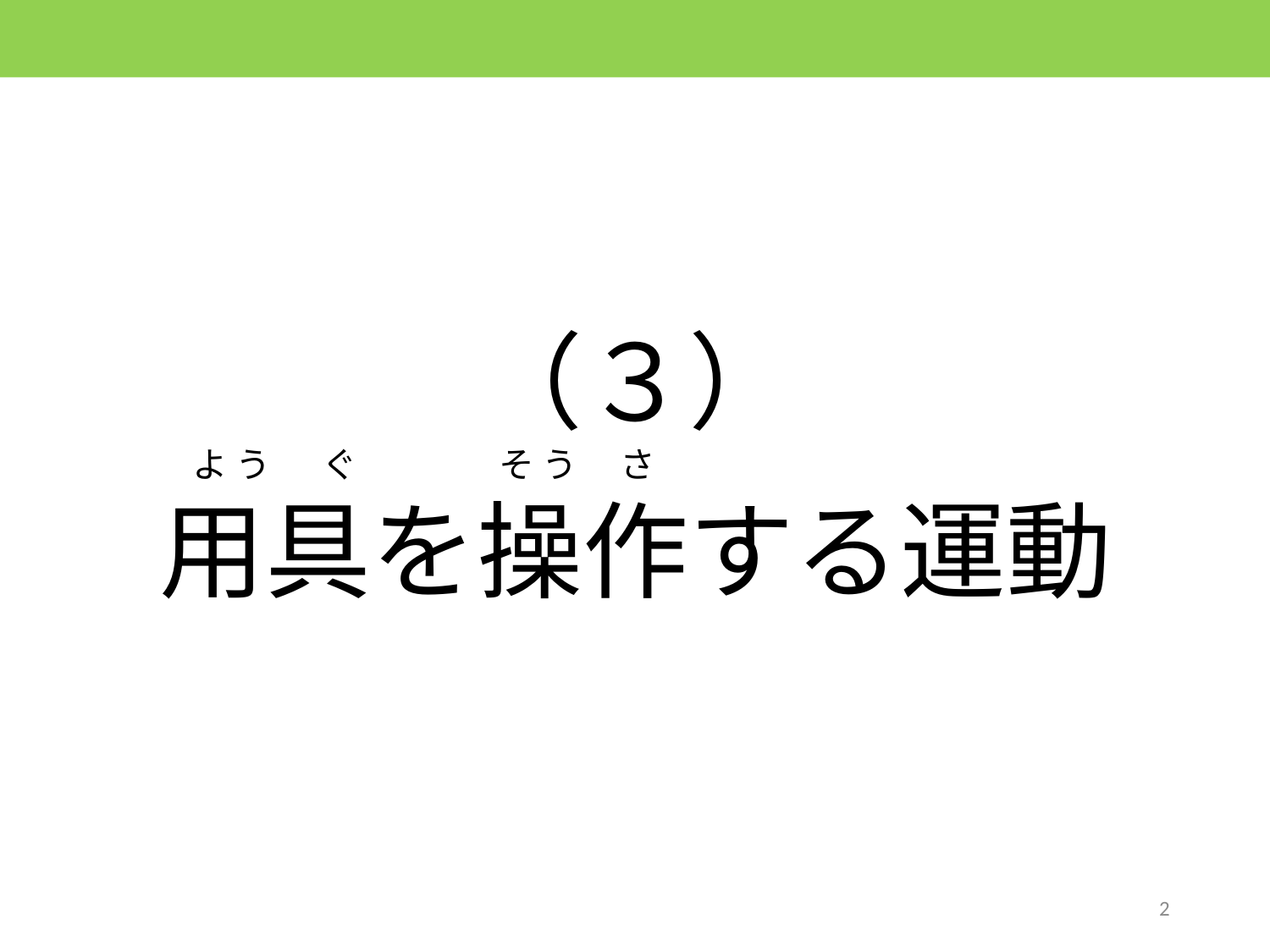

（３）
　　　　よ う　  ぐ　　　　そ う　 さ
用具を操作する運動

2